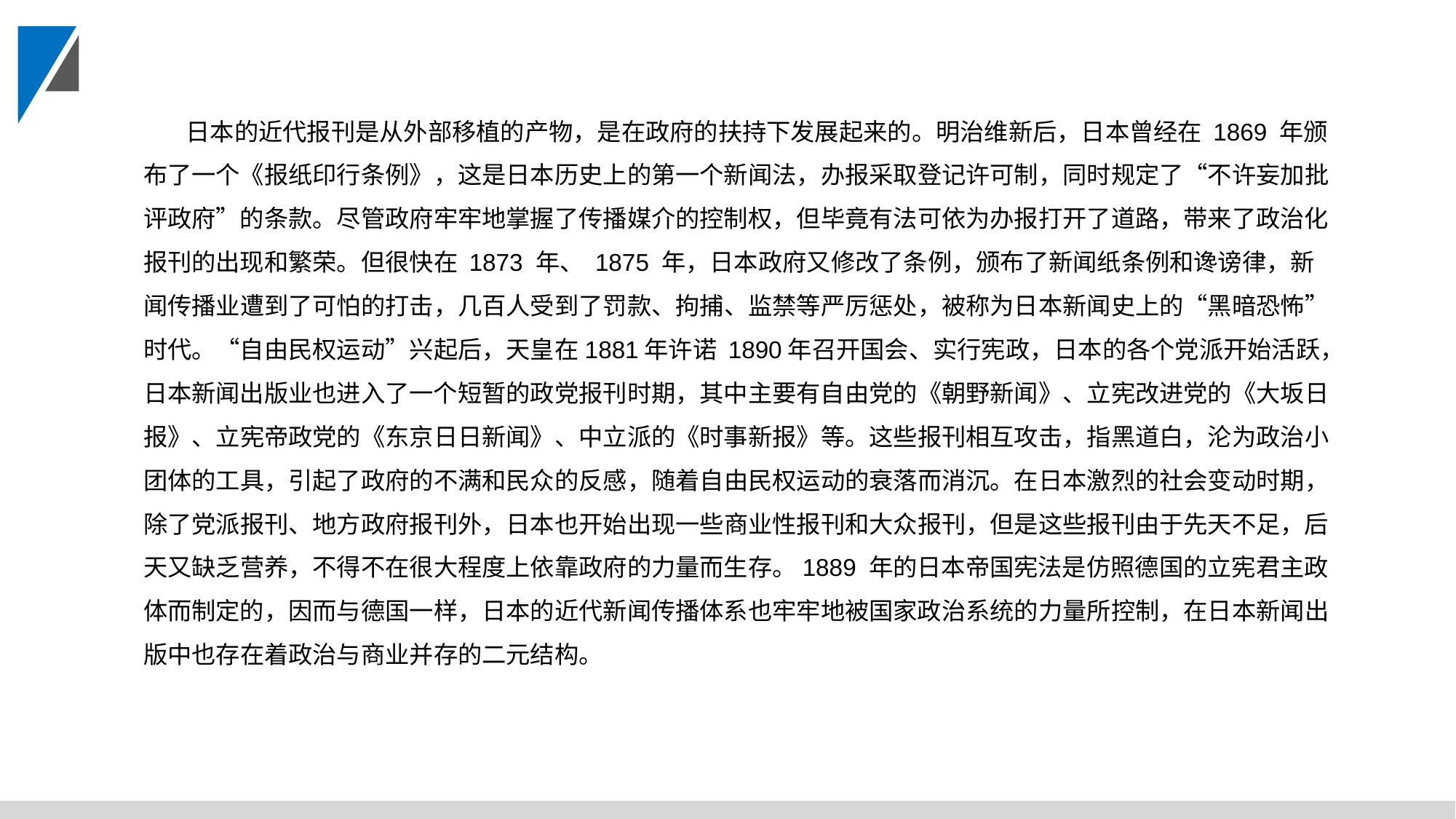

日本的近代报刊是从外部移植的产物，是在政府的扶持下发展起来的。明治维新后，日本曾经在 1869 年颁布了一个《报纸印行条例》，这是日本历史上的第一个新闻法，办报采取登记许可制，同时规定了“不许妄加批评政府”的条款。尽管政府牢牢地掌握了传播媒介的控制权，但毕竟有法可依为办报打开了道路，带来了政治化报刊的出现和繁荣。但很快在 1873 年、 1875 年，日本政府又修改了条例，颁布了新闻纸条例和谗谤律，新闻传播业遭到了可怕的打击，几百人受到了罚款、拘捕、监禁等严厉惩处，被称为日本新闻史上的“黑暗恐怖”时代。“自由民权运动”兴起后，天皇在1881年许诺 1890年召开国会、实行宪政，日本的各个党派开始活跃，日本新闻出版业也进入了一个短暂的政党报刊时期，其中主要有自由党的《朝野新闻》、立宪改进党的《大坂日报》、立宪帝政党的《东京日日新闻》、中立派的《时事新报》等。这些报刊相互攻击，指黑道白，沦为政治小团体的工具，引起了政府的不满和民众的反感，随着自由民权运动的衰落而消沉。在日本激烈的社会变动时期，除了党派报刊、地方政府报刊外，日本也开始出现一些商业性报刊和大众报刊，但是这些报刊由于先天不足，后天又缺乏营养，不得不在很大程度上依靠政府的力量而生存。1889 年的日本帝国宪法是仿照德国的立宪君主政体而制定的，因而与德国一样，日本的近代新闻传播体系也牢牢地被国家政治系统的力量所控制，在日本新闻出版中也存在着政治与商业并存的二元结构。